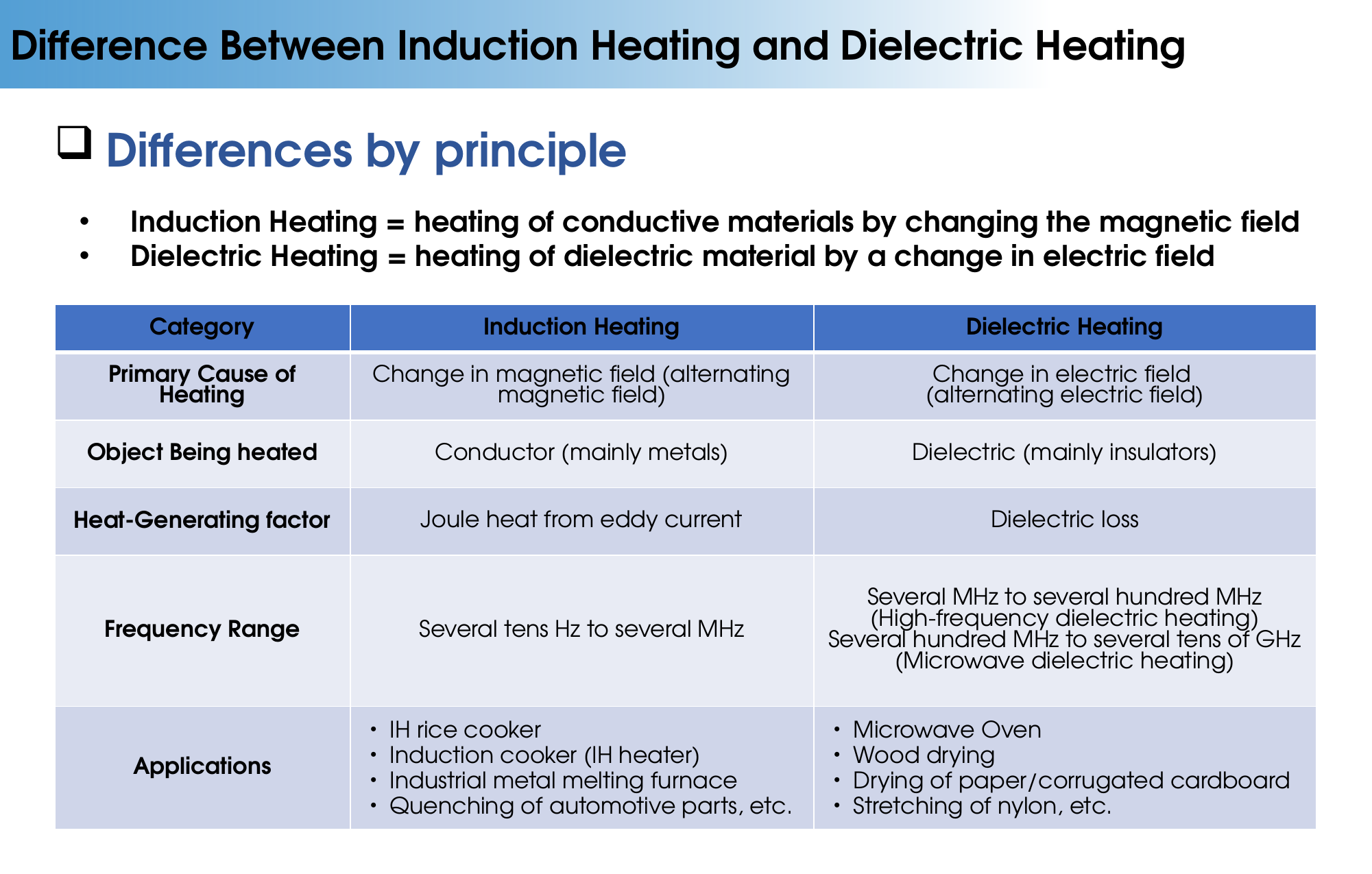

Difference Between Induction Heating and Dielectric Heating
Differences by principle
Induction Heating = heating of conductive materials by changing the magnetic field
Dielectric Heating = heating of dielectric material by a change in electric field
| Category | Induction Heating | Dielectric Heating |
| --- | --- | --- |
| Primary Cause of Heating | Change in magnetic field (alternating magnetic field) | Change in electric field (alternating electric field) |
| Object Being heated | Conductor (mainly metals) | Dielectric (mainly insulators) |
| Heat-Generating factor | Joule heat from eddy current | Dielectric loss |
| Frequency Range | Several tens Hz to several MHz | Several MHz to several hundred MHz (High-frequency dielectric heating) Several hundred MHz to several tens of GHz (Microwave dielectric heating) |
| Applications | ・IH rice cooker　 ・Induction cooker (IH heater) ・Industrial metal melting furnace　 ・Quenching of automotive parts, etc. | ・Microwave Oven ・Wood drying　 ・Drying of paper/corrugated cardboard ・Stretching of nylon, etc. |